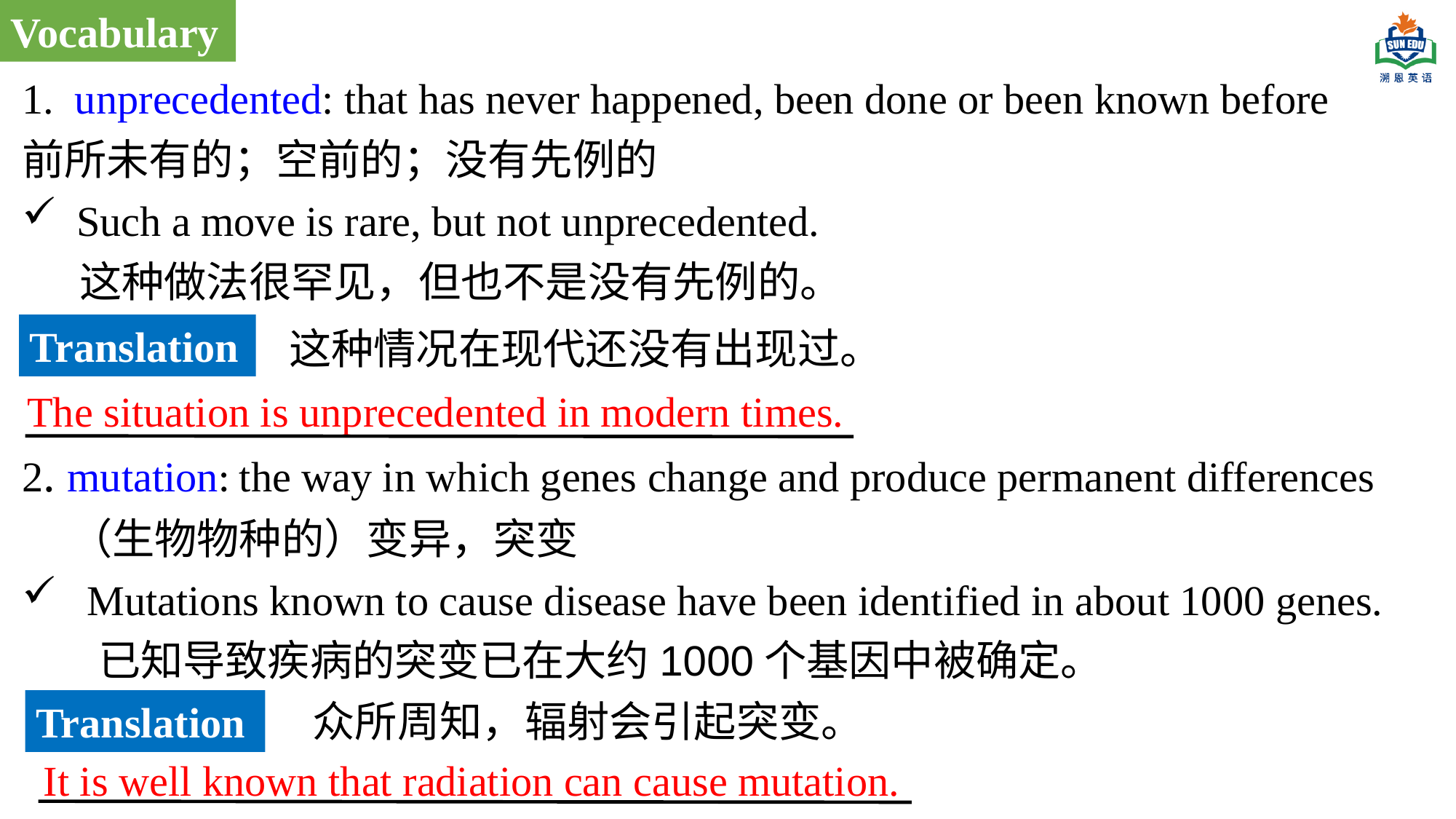

Vocabulary
1.  unprecedented: that has never happened, been done or been known before
前所未有的；空前的；没有先例的
Such a move is rare, but not unprecedented.
     这种做法很罕见，但也不是没有先例的。

2. mutation: the way in which genes change and produce permanent differences
    （生物物种的）变异，突变
 Mutations known to cause disease have been identified in about 1000 genes.
       已知导致疾病的突变已在大约1000个基因中被确定。
Translation
这种情况在现代还没有出现过。
The situation is unprecedented in modern times.
众所周知，辐射会引起突变。
Translation
It is well known that radiation can cause mutation.